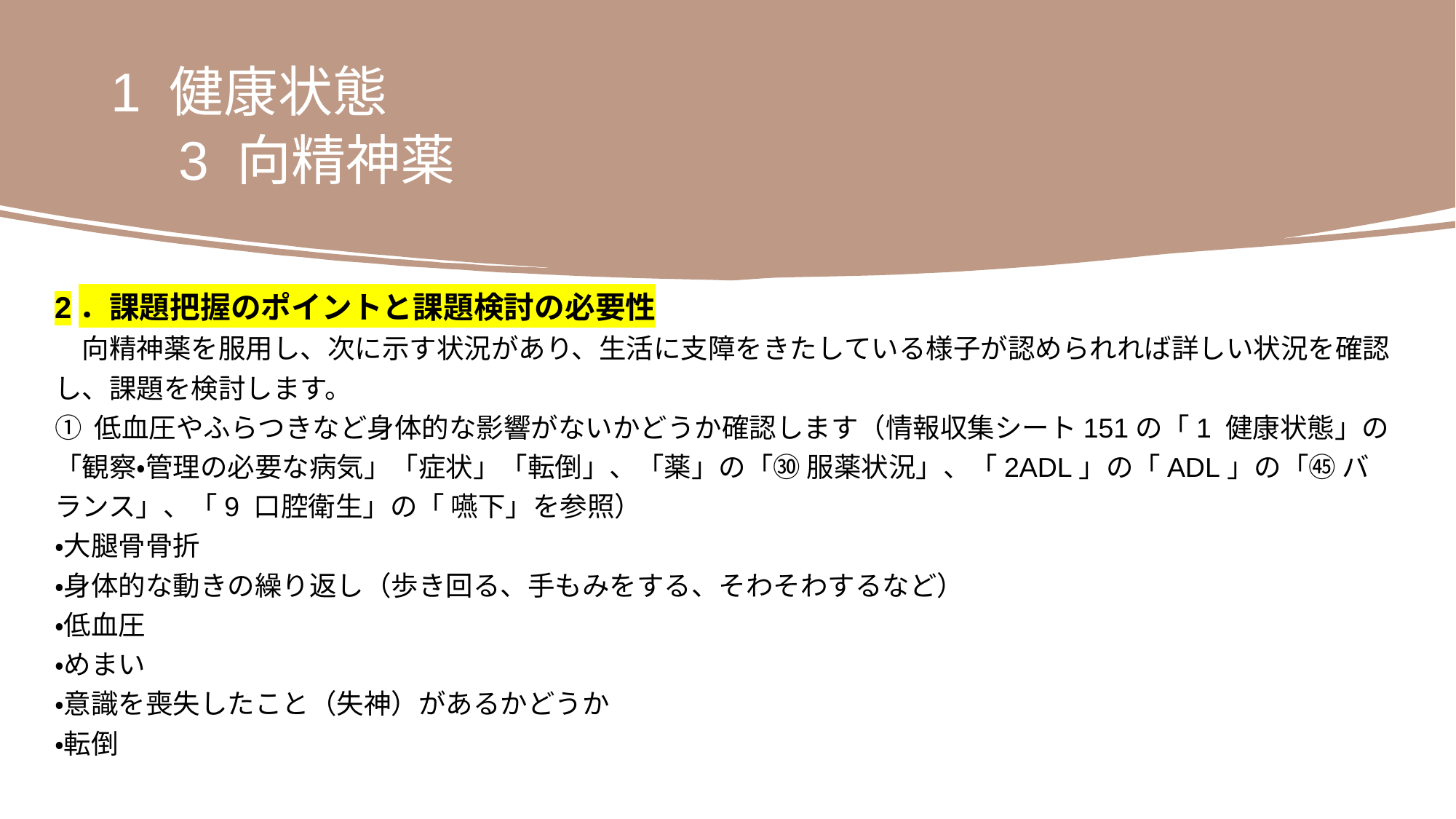

1 健康状態
　3 向精神薬

2．課題把握のポイントと課題検討の必要性
　向精神薬を服用し、次に示す状況があり、生活に支障をきたしている様子が認められれば詳しい状況を確認
し、課題を検討します。
① 低血圧やふらつきなど身体的な影響がないかどうか確認します（情報収集シート151の「1 健康状態」の
「観察・管理の必要な病気」「症状」「転倒」、「薬」の「㉚ 服薬状況」、「2ADL」の「ADL」の「㊺ バ
ランス」、「9 口腔衛生」の「 嚥下」を参照）
・大腿骨骨折
・身体的な動きの繰り返し（歩き回る、手もみをする、そわそわするなど）
・低血圧
・めまい
・意識を喪失したこと（失神）があるかどうか
・転倒